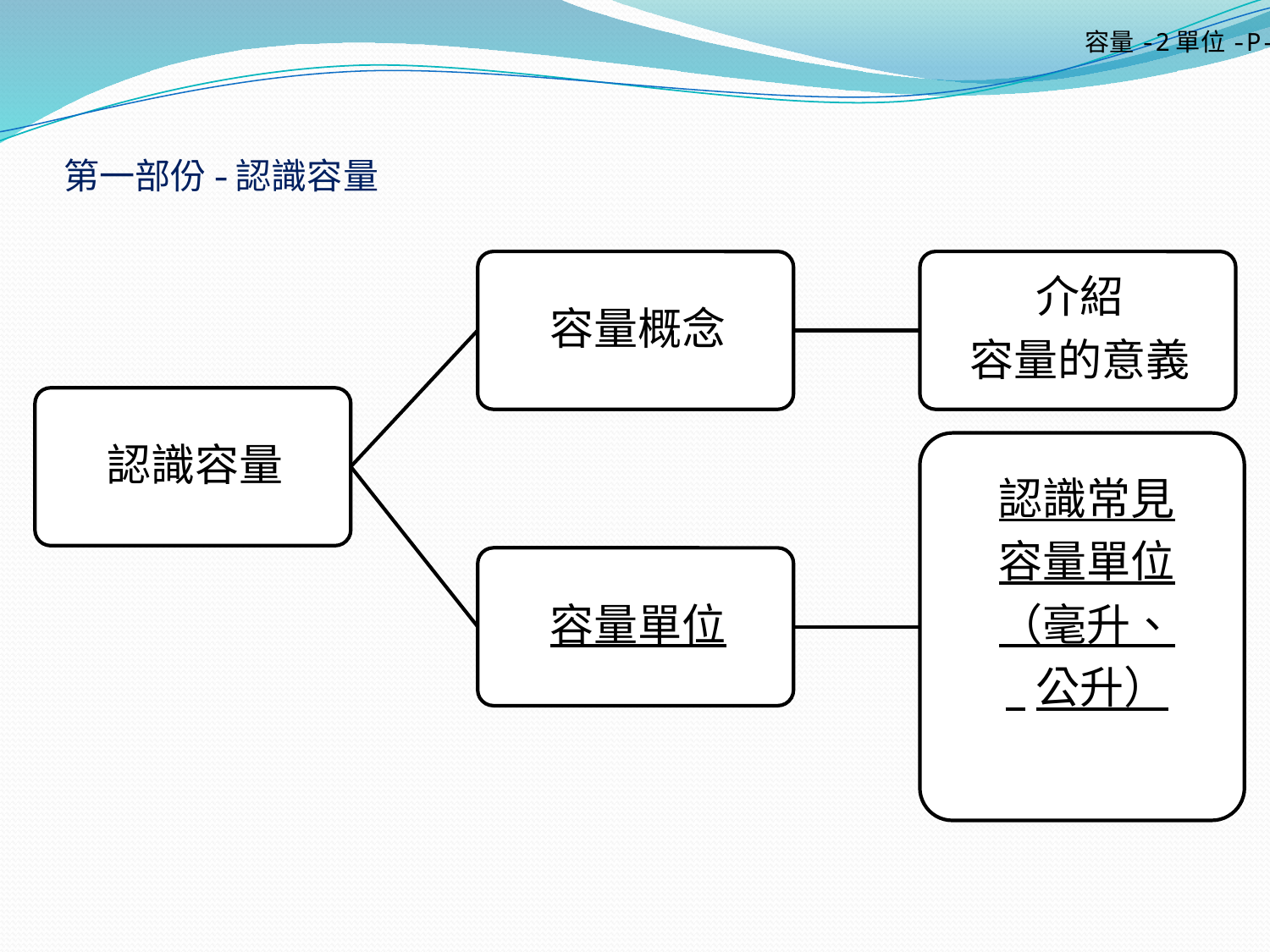

容量-2單位-P-1

# 第一部份-認識容量
認識容量

容量概念

介紹
容量的意義

容量單位

認識常見
容量單位
（毫升、
  公升）